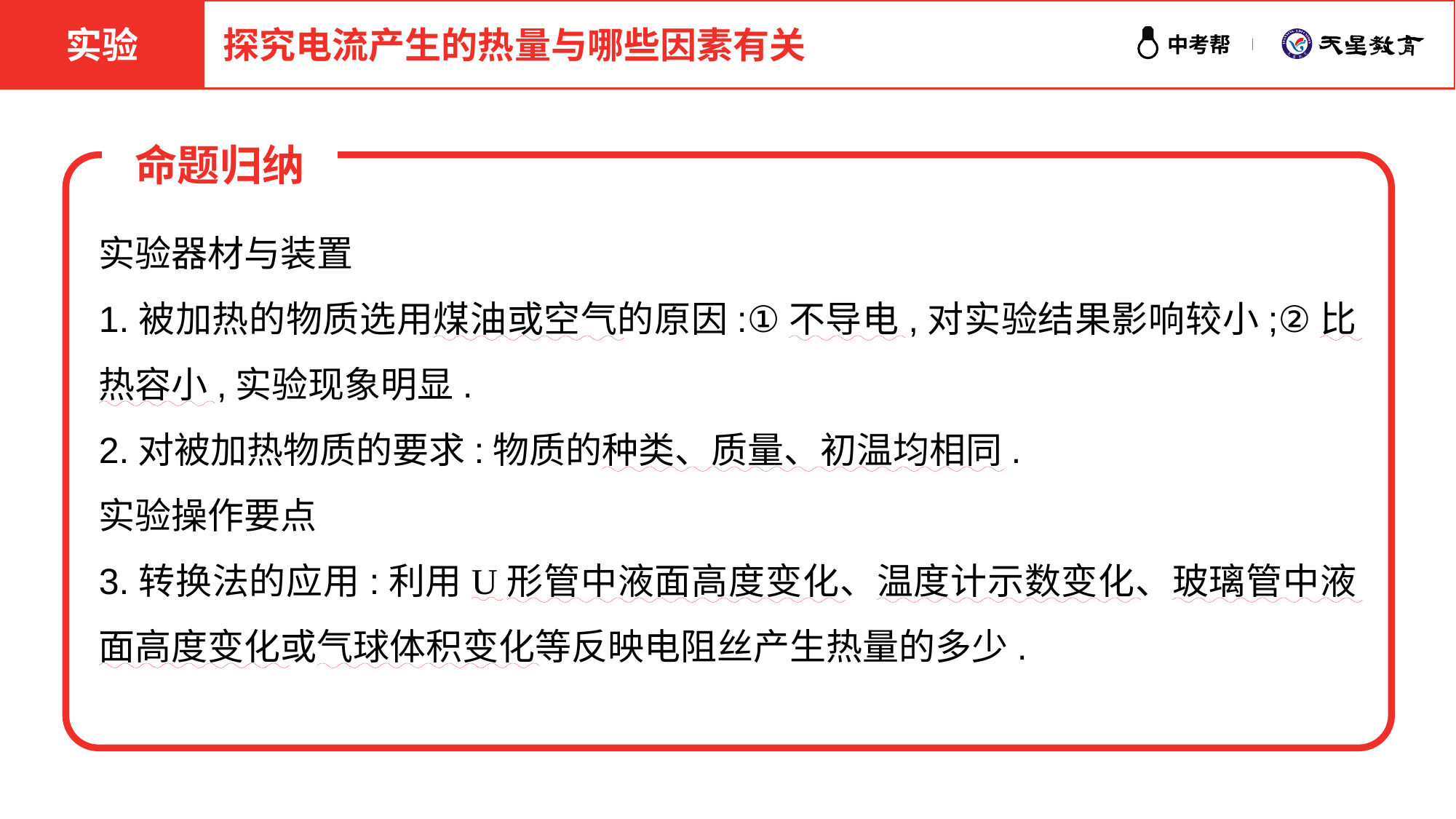

实验
探究电流产生的热量与哪些因素有关
命题归纳

实验器材与装置
1.被加热的物质选用煤油或空气的原因:①不导电,对实验结果影响较小;②比热容小,实验现象明显.
2.对被加热物质的要求:物质的种类、质量、初温均相同.
实验操作要点
3.转换法的应用:利用U形管中液面高度变化、温度计示数变化、玻璃管中液面高度变化或气球体积变化等反映电阻丝产生热量的多少.